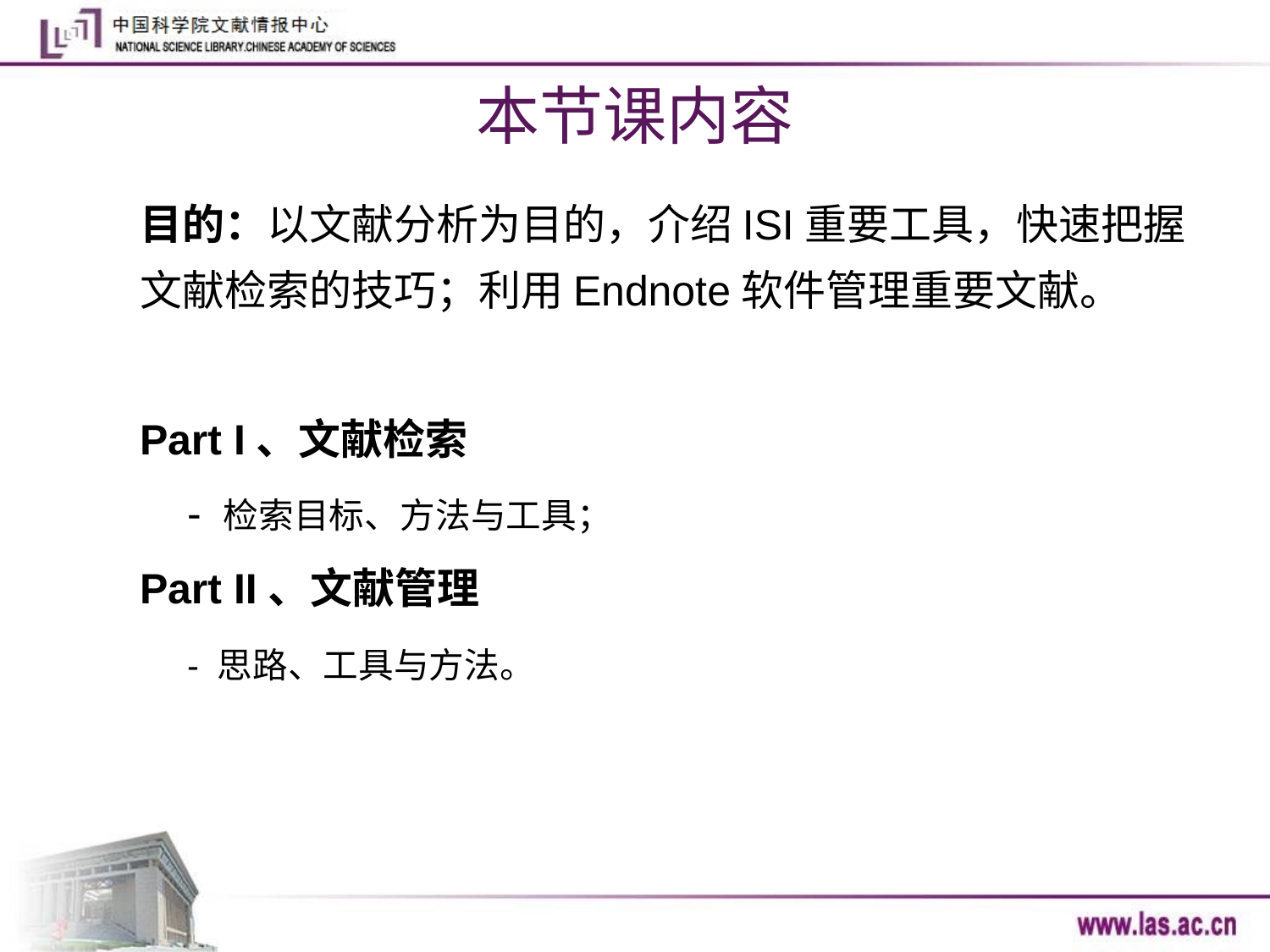

# 本节课内容
目的：以文献分析为目的，介绍ISI重要工具，快速把握文献检索的技巧；利用Endnote软件管理重要文献。

Part I、文献检索
    - 检索目标、方法与工具；
Part II、文献管理
    - 思路、工具与方法。